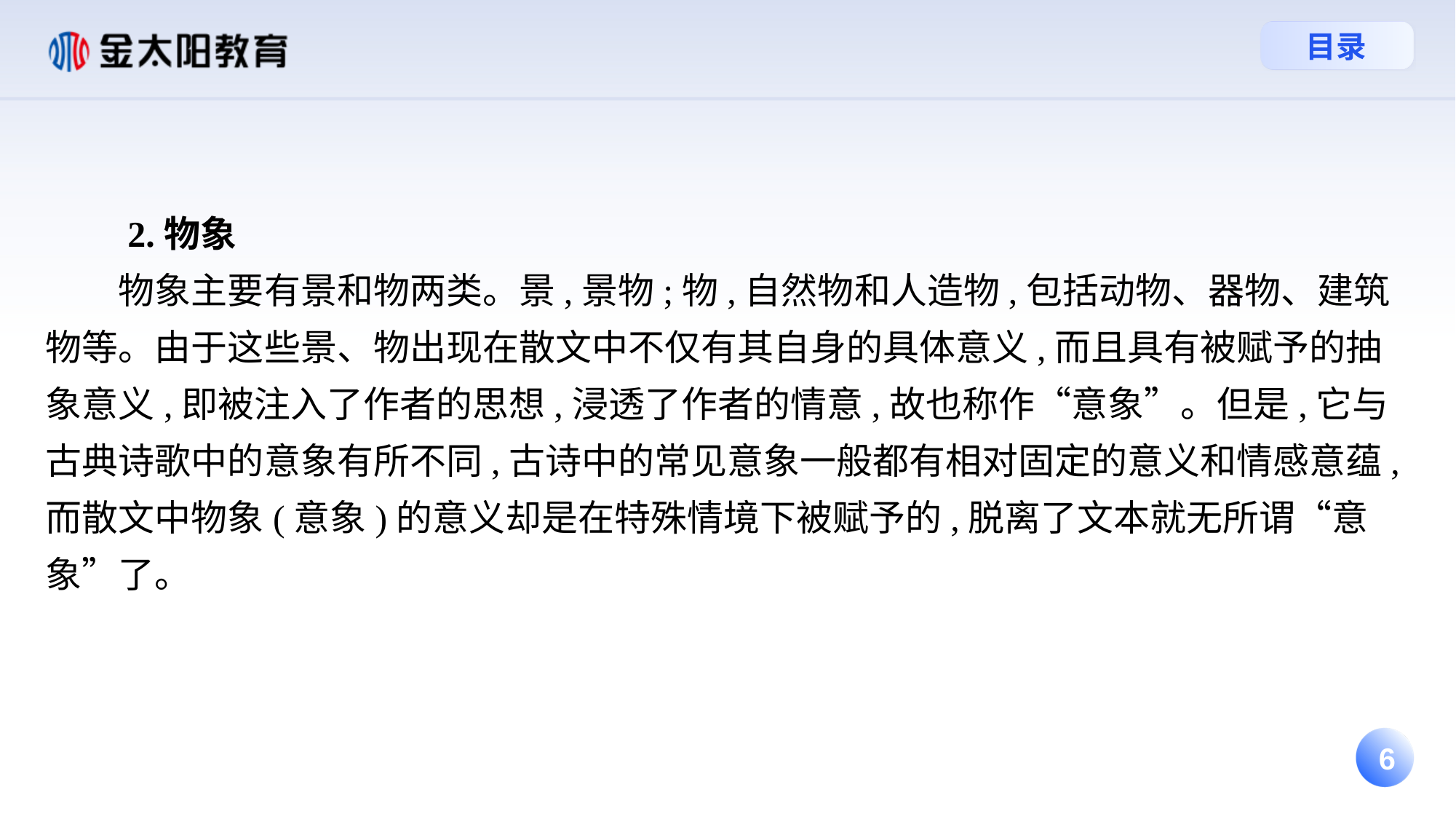

2.物象
　　物象主要有景和物两类。景,景物;物,自然物和人造物,包括动物、器物、建筑物等。由于这些景、物出现在散文中不仅有其自身的具体意义,而且具有被赋予的抽象意义,即被注入了作者的思想,浸透了作者的情意,故也称作“意象”。但是,它与古典诗歌中的意象有所不同,古诗中的常见意象一般都有相对固定的意义和情感意蕴,而散文中物象(意象)的意义却是在特殊情境下被赋予的,脱离了文本就无所谓“意象”了。